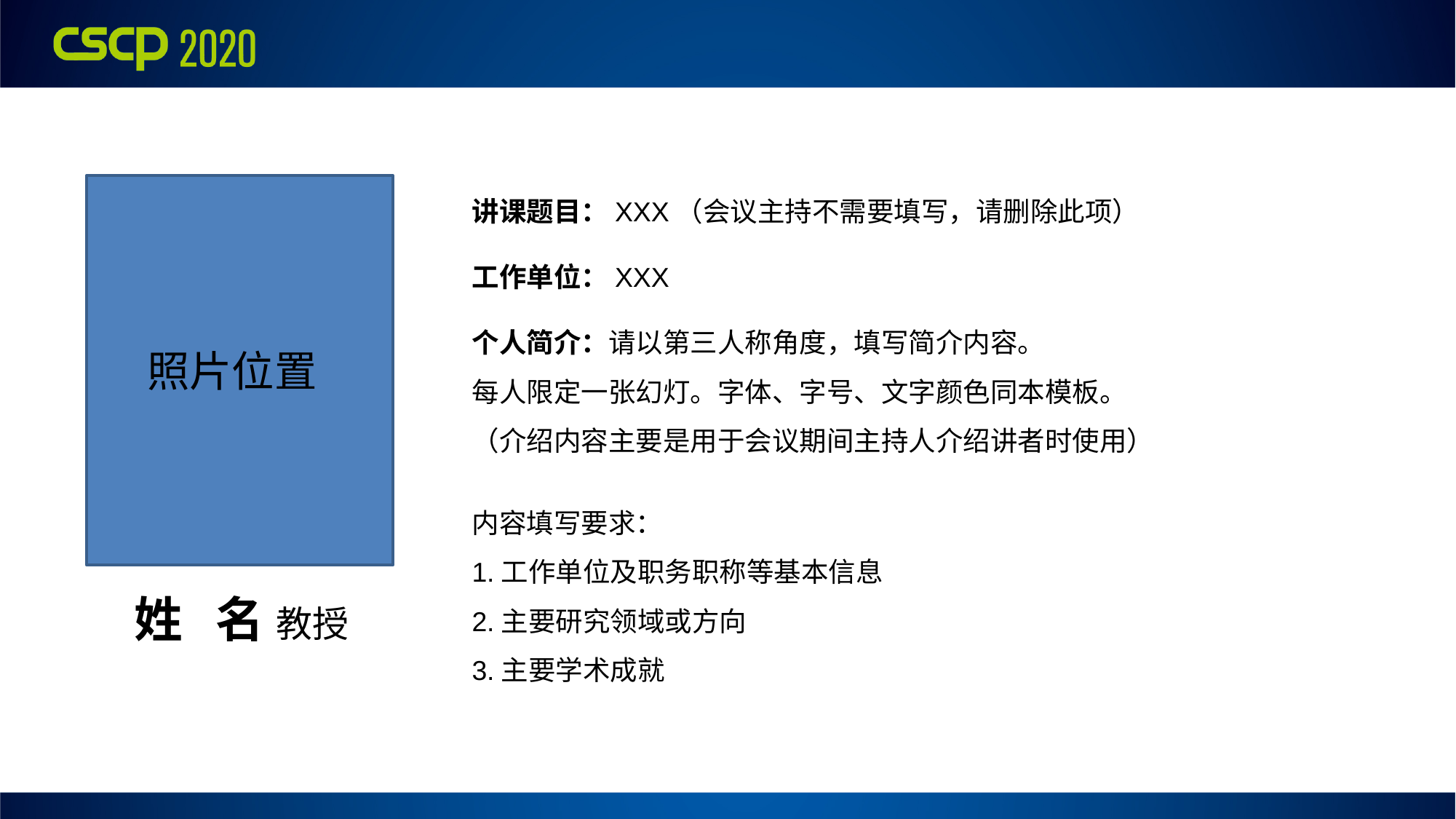

讲课题目：XXX（会议主持不需要填写，请删除此项）
工作单位：XXX
个人简介：请以第三人称角度，填写简介内容。
每人限定一张幻灯。字体、字号、文字颜色同本模板。
（介绍内容主要是用于会议期间主持人介绍讲者时使用）

内容填写要求：
1.工作单位及职务职称等基本信息
2.主要研究领域或方向
3.主要学术成就

照片位置
姓   名 教授